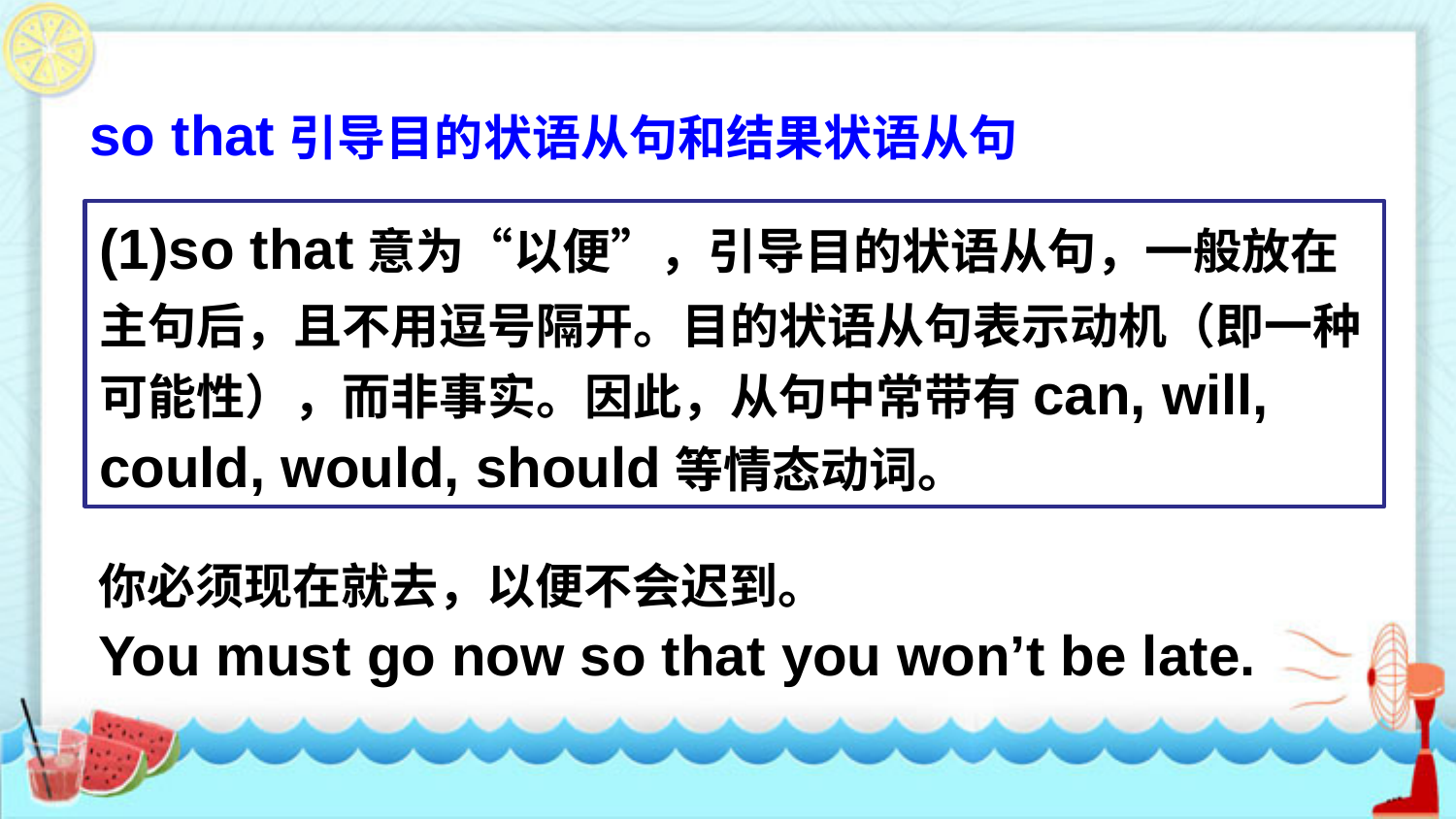

so that引导目的状语从句和结果状语从句
(1)so that意为“以便”，引导目的状语从句，一般放在主句后，且不用逗号隔开。目的状语从句表示动机（即一种可能性），而非事实。因此，从句中常带有can, will, could, would, should等情态动词。
你必须现在就去，以便不会迟到。
You must go now so that you won’t be late.